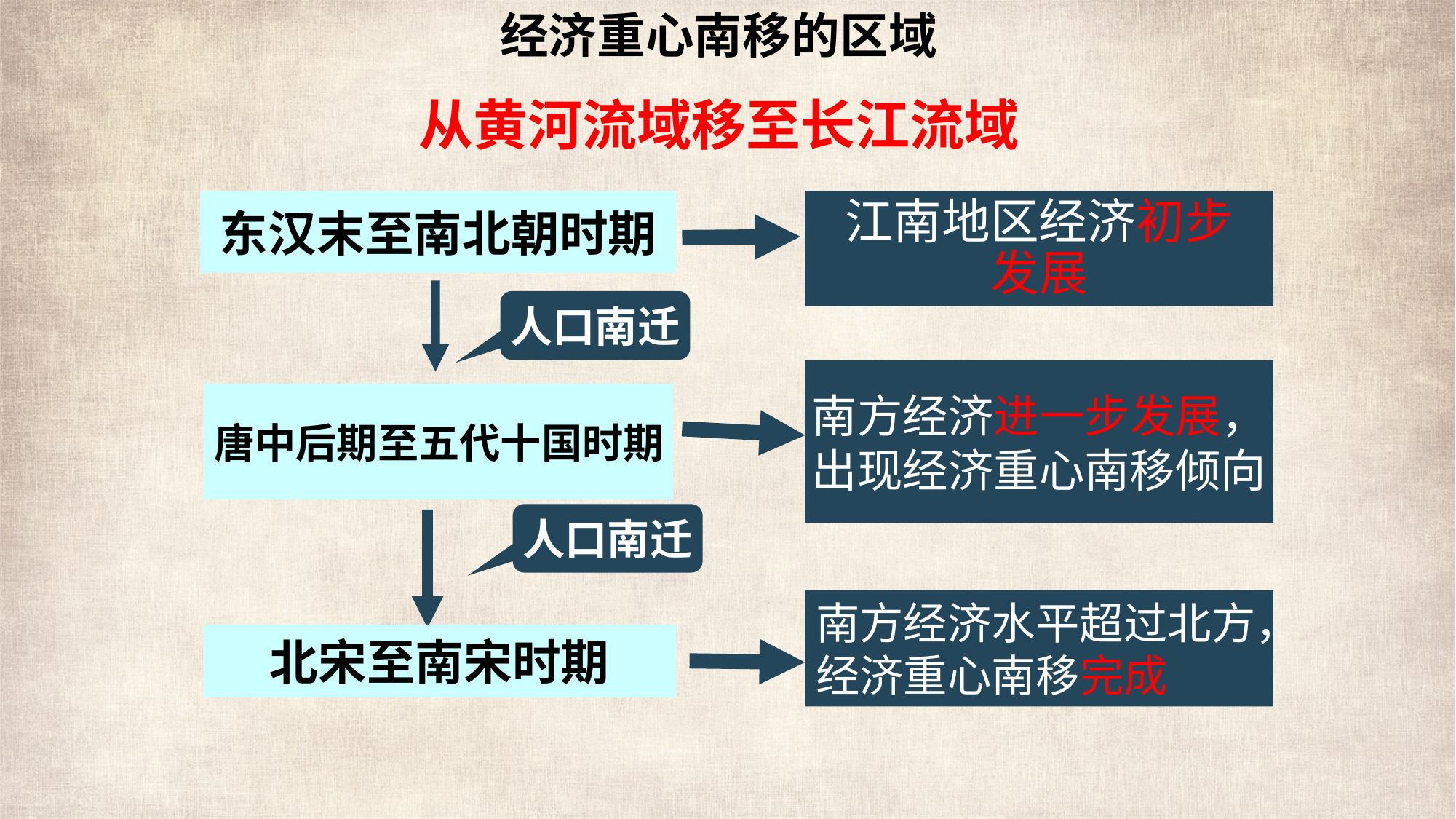

经济重心南移的区域
从黄河流域移至长江流域
东汉末至南北朝时期
江南地区经济初步
发展

人口南迁
南方经济进一步发展，
出现经济重心南移倾向
唐中后期至五代十国时期

人口南迁

南方经济水平超过北方，经济重心南移完成
北宋至南宋时期